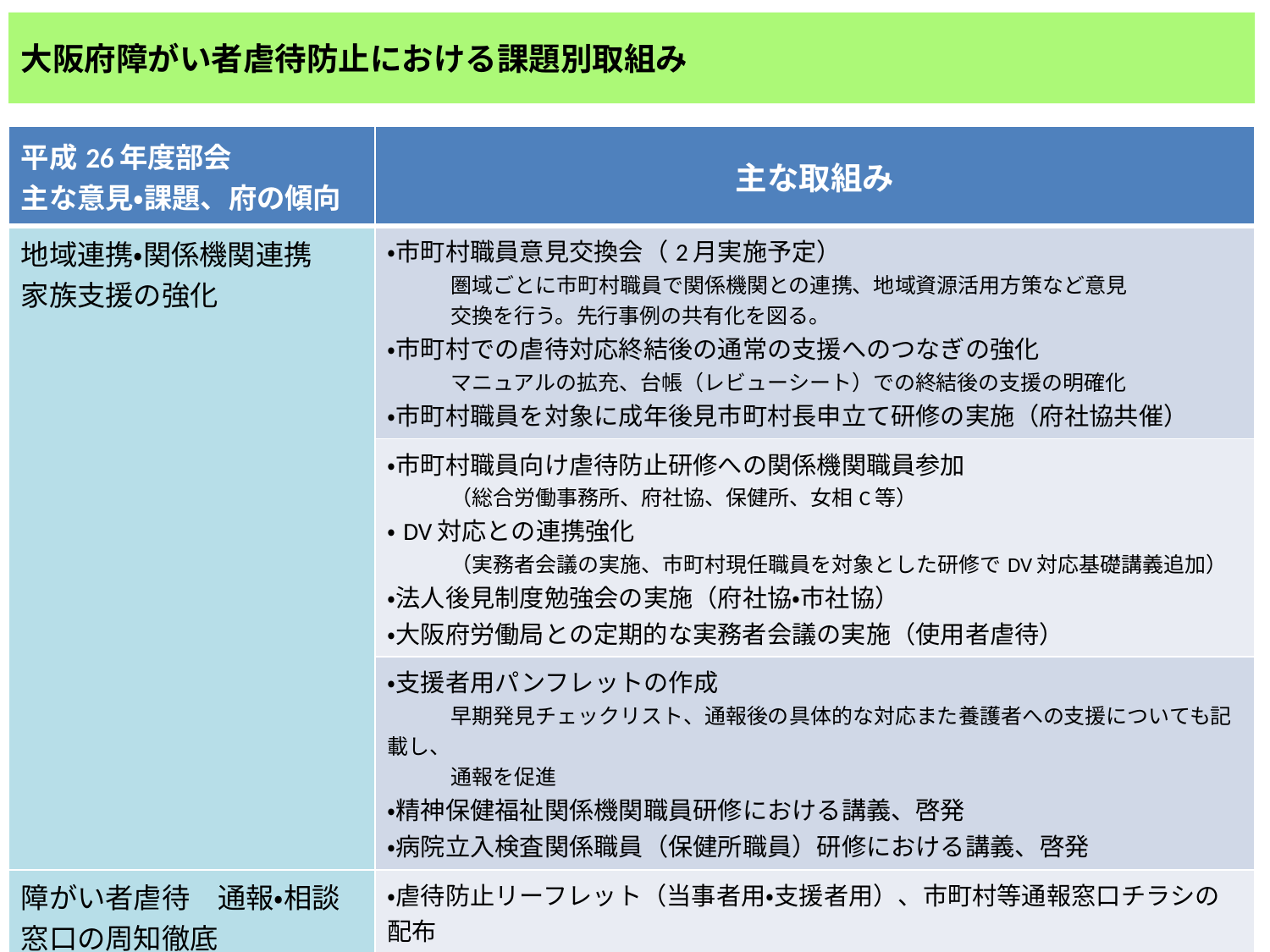

大阪府障がい者虐待防止における課題別取組み
| 平成26年度部会　 主な意見・課題、府の傾向 | 主な取組み |
| --- | --- |
| 地域連携・関係機関連携 家族支援の強化 | ・市町村職員意見交換会（2月実施予定） 　　　圏域ごとに市町村職員で関係機関との連携、地域資源活用方策など意見　 　　　交換を行う。先行事例の共有化を図る。 ・市町村での虐待対応終結後の通常の支援へのつなぎの強化 　　　マニュアルの拡充、台帳（レビューシート）での終結後の支援の明確化 ・市町村職員を対象に成年後見市町村長申立て研修の実施（府社協共催） |
|  | ・市町村職員向け虐待防止研修への関係機関職員参加 　　　（総合労働事務所、府社協、保健所、女相C等） ・DV対応との連携強化 　　　（実務者会議の実施、市町村現任職員を対象とした研修でDV対応基礎講義追加） ・法人後見制度勉強会の実施（府社協・市社協） ・大阪府労働局との定期的な実務者会議の実施（使用者虐待） |
|  | ・支援者用パンフレットの作成 　　　早期発見チェックリスト、通報後の具体的な対応また養護者への支援についても記載し、 　　　通報を促進 ・精神保健福祉関係機関職員研修における講義、啓発 ・病院立入検査関係職員（保健所職員）研修における講義、啓発 |
| 障がい者虐待　通報・相談 窓口の周知徹底 | ・虐待防止リーフレット（当事者用・支援者用）、市町村等通報窓口チラシの配布 　【配布先】障がい者自立相談支援センター、保健所、子ども家庭センター、支援学校、府社協、市社協、 　　　　　　　　相談支援専門員研修、　成年後見研修、市民後見研修、民生委員会議、 　　　　　　　　障がい福祉サービス事業所等（指定時研修、集団指導、虐待防止研修等）　、労働局・労働 　　　　　　　　基準監督署・ハローワーク職員への各研修、総合労働事務所、情報プラザへの配架等 |